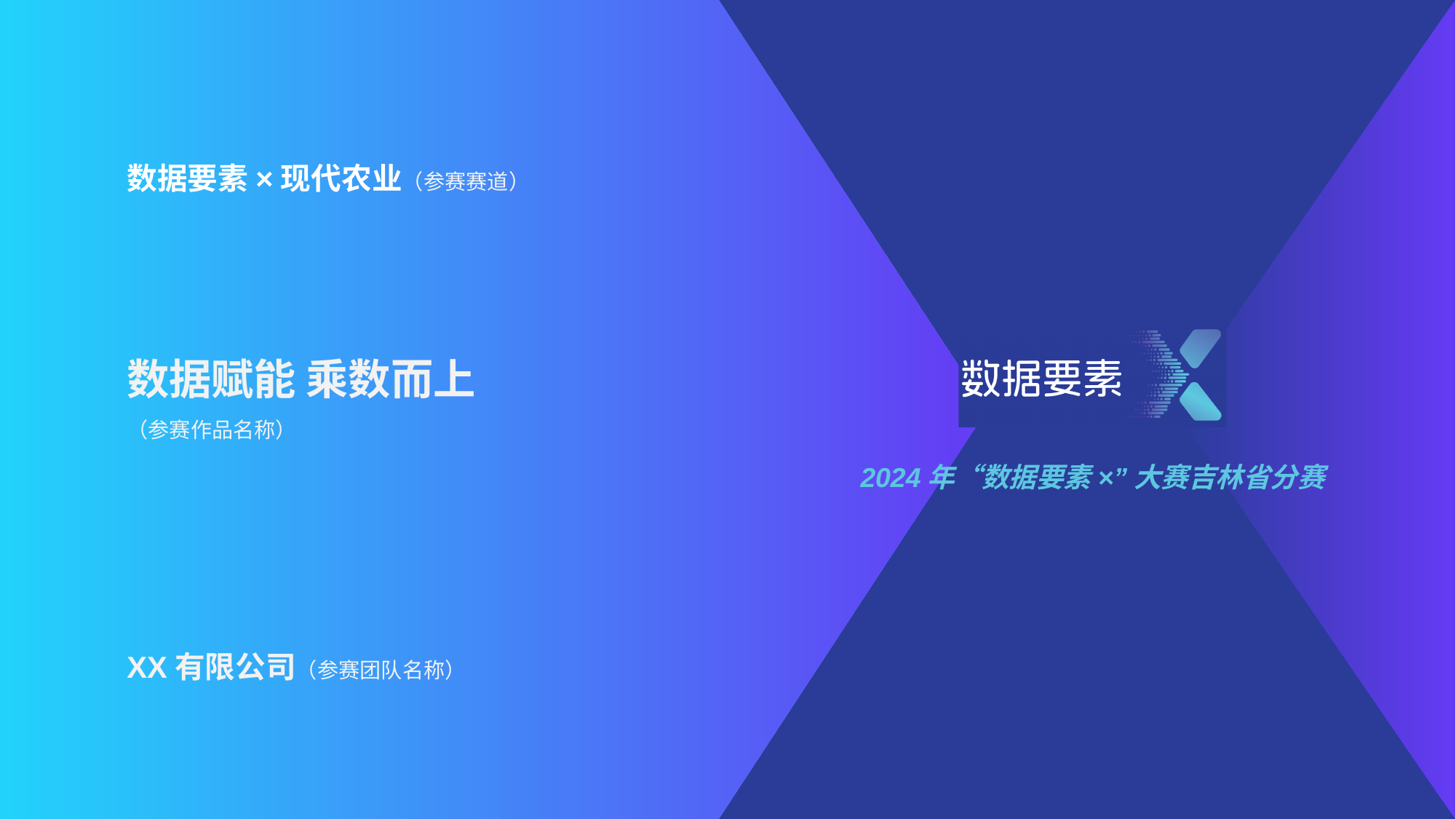

数据要素×现代农业（参赛赛道）
数据赋能 乘数而上
（参赛作品名称）
XX有限公司（参赛团队名称）